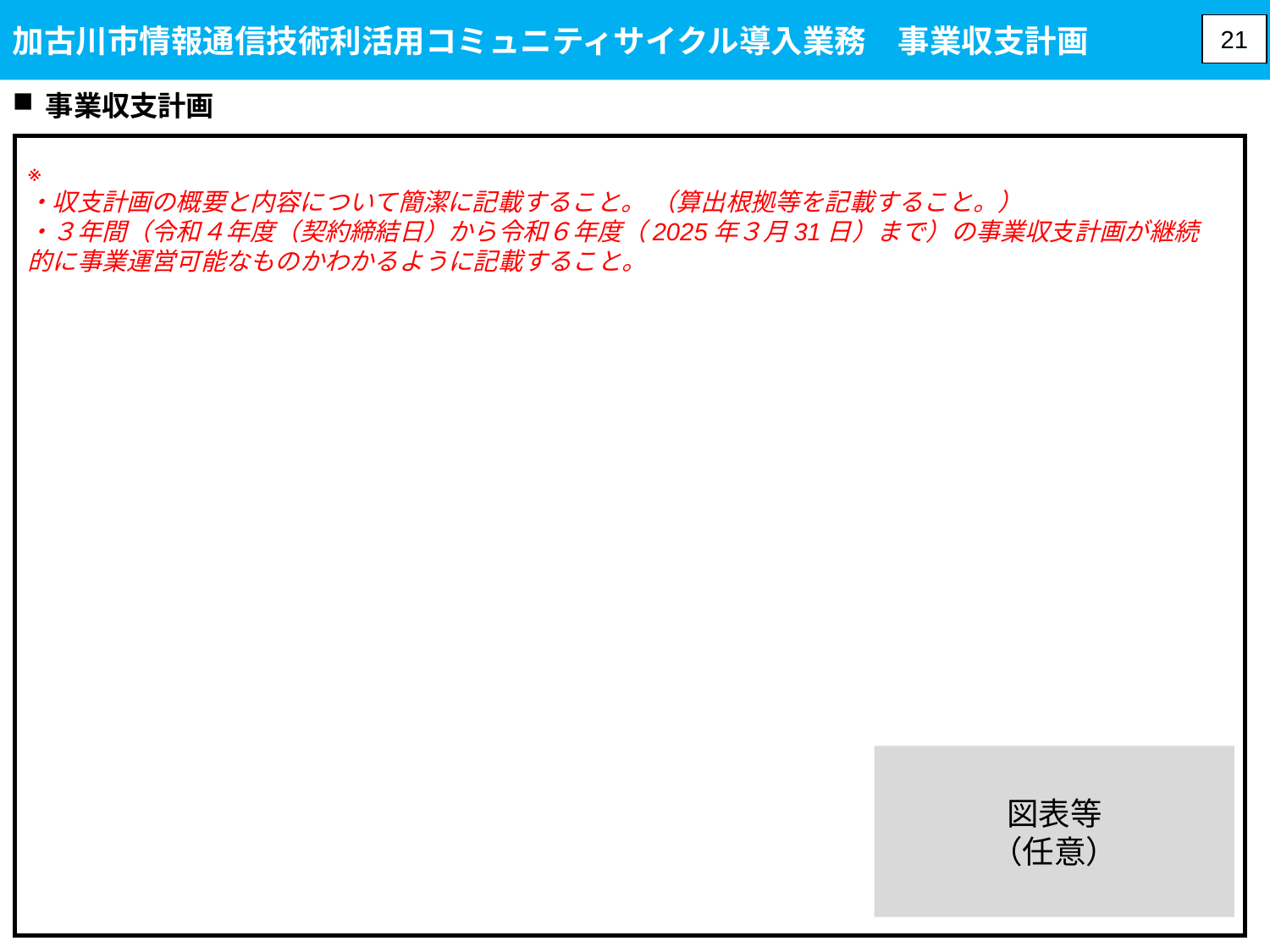

加古川市情報通信技術利活用コミュニティサイクル導入業務　事業収支計画
21
事業収支計画

※
・収支計画の概要と内容について簡潔に記載すること。 （算出根拠等を記載すること。）
・３年間（令和４年度（契約締結日）から令和６年度（2025年３月31日）まで）の事業収支計画が継続的に事業運営可能なものかわかるように記載すること。
図表等
（任意）